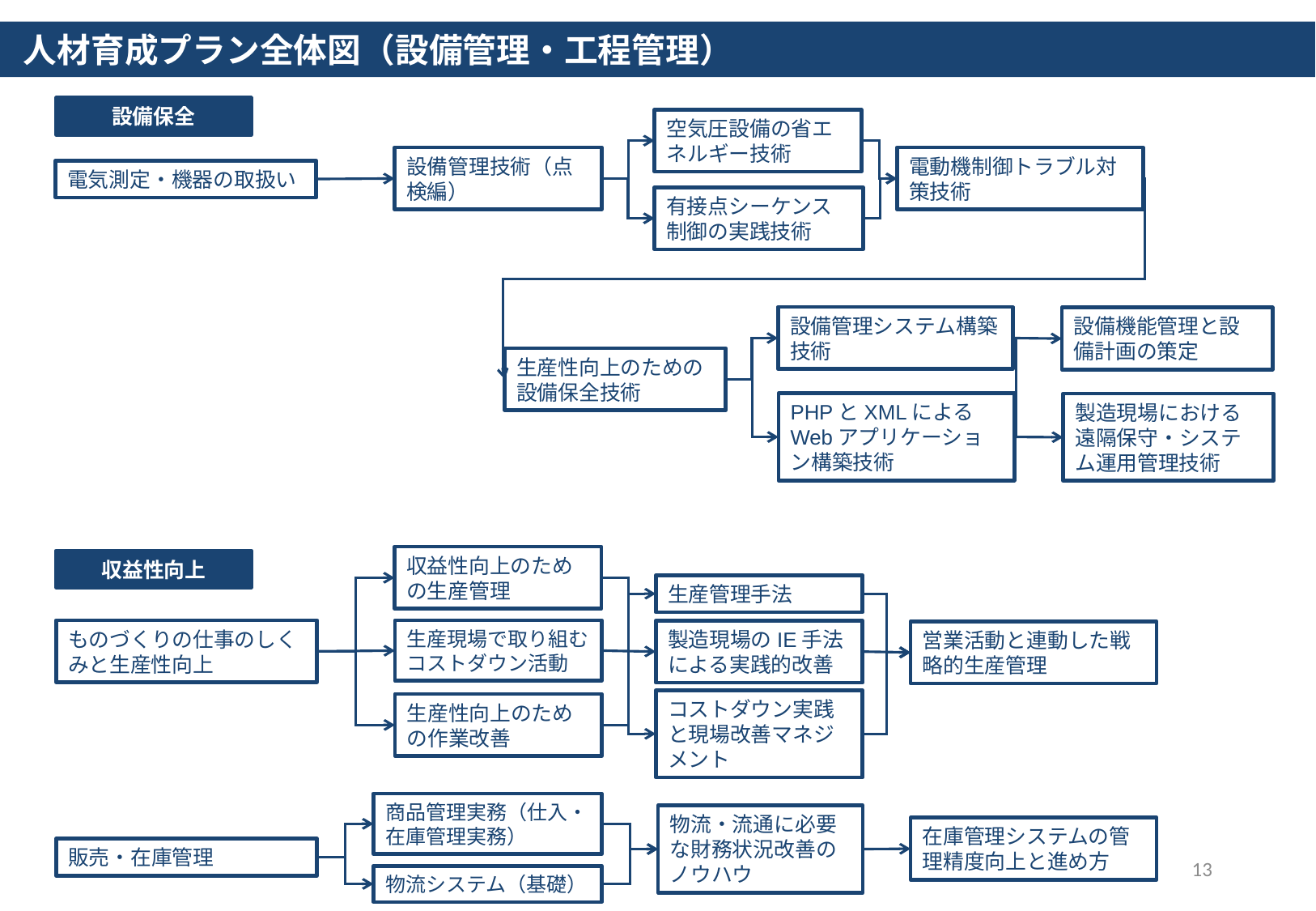

人材育成プラン全体図（設備管理・工程管理）
設備保全
空気圧設備の省エネルギー技術
設備管理技術（点検編）
電動機制御トラブル対策技術
電気測定・機器の取扱い
有接点シーケンス制御の実践技術
設備管理システム構築技術
設備機能管理と設備計画の策定
生産性向上のための設備保全技術
PHPとXMLによるWebアプリケーション構築技術
製造現場における遠隔保守・システム運用管理技術
収益性向上のための生産管理
収益性向上
生産管理手法
ものづくりの仕事のしくみと生産性向上
生産現場で取り組むコストダウン活動
製造現場のIE手法による実践的改善
営業活動と連動した戦略的生産管理
コストダウン実践と現場改善マネジメント
生産性向上のための作業改善
商品管理実務（仕入・在庫管理実務）
物流・流通に必要な財務状況改善のノウハウ
在庫管理システムの管理精度向上と進め方
販売・在庫管理
13
物流システム（基礎）